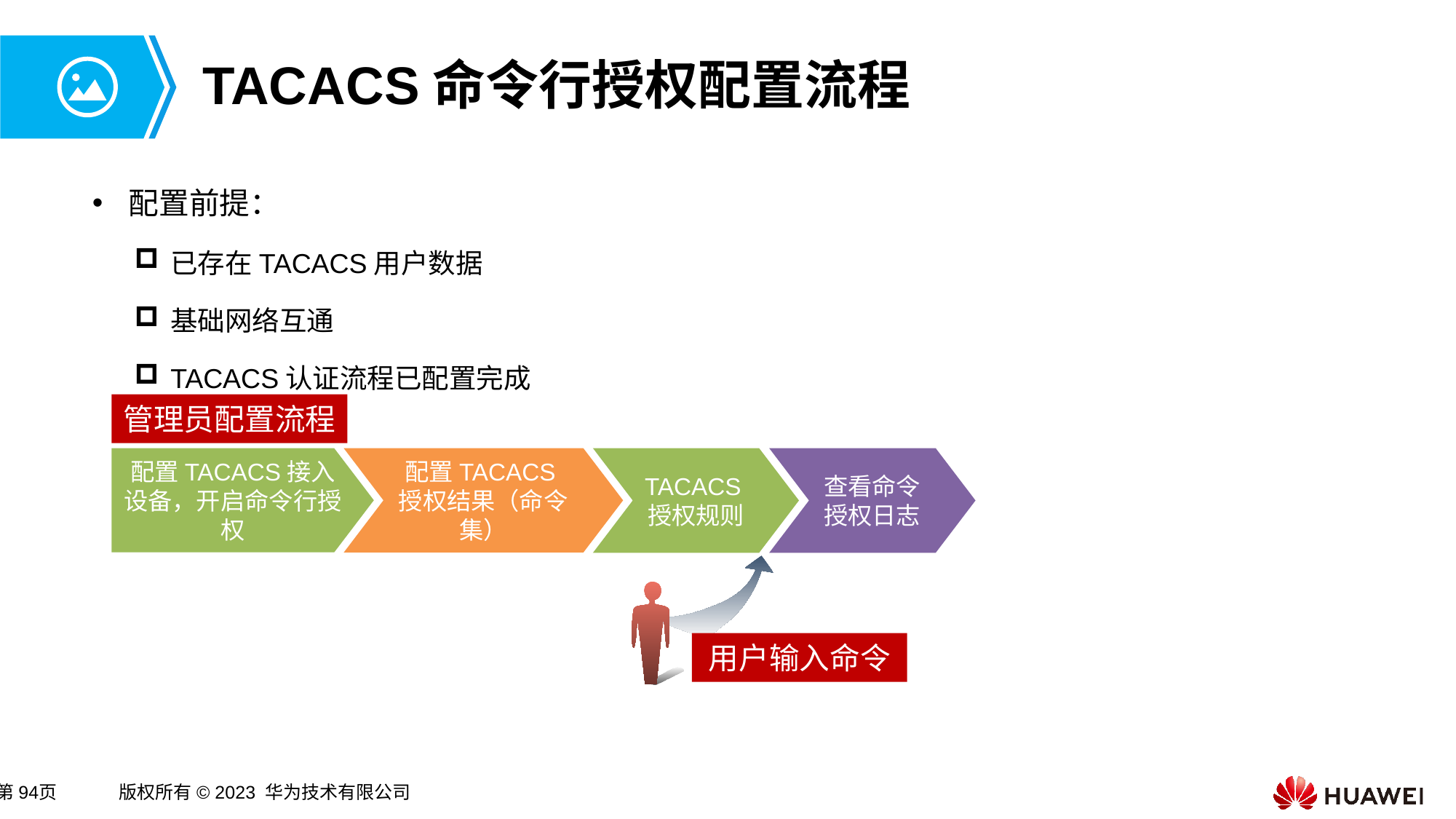

# TACACS命令行授权配置流程
配置前提：
已存在TACACS用户数据
基础网络互通
TACACS认证流程已配置完成

管理员配置流程
配置TACACS接入设备，开启命令行授权
配置TACACS授权结果（命令集）
TACACS授权规则
查看命令授权日志

用户输入命令